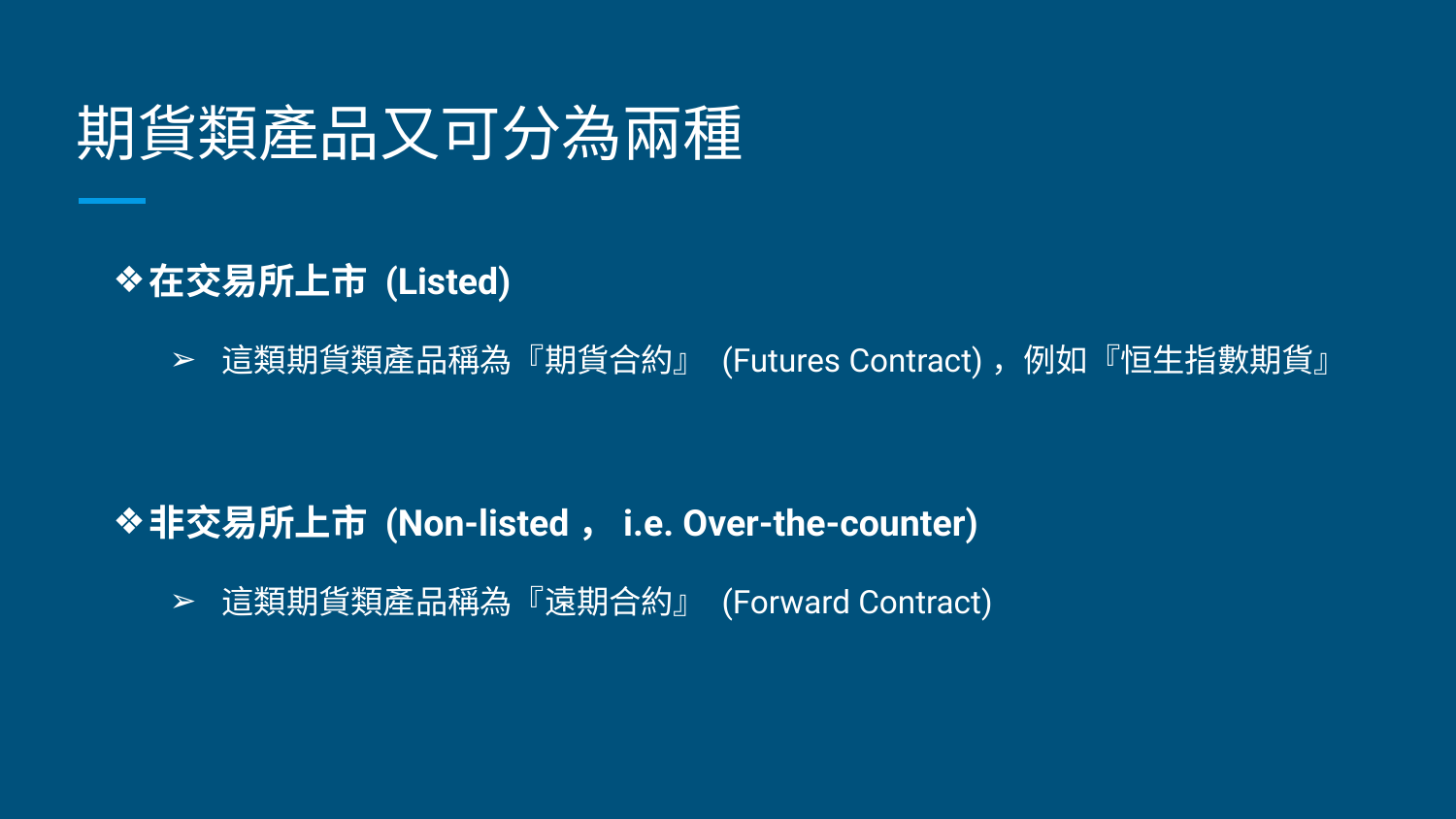

# 期貨類產品又可分為兩種
在交易所上市 (Listed)
這類期貨類產品稱為『期貨合約』 (Futures Contract)，例如『恒生指數期貨』

非交易所上市 (Non-listed，i.e. Over-the-counter)
這類期貨類產品稱為『遠期合約』 (Forward Contract)